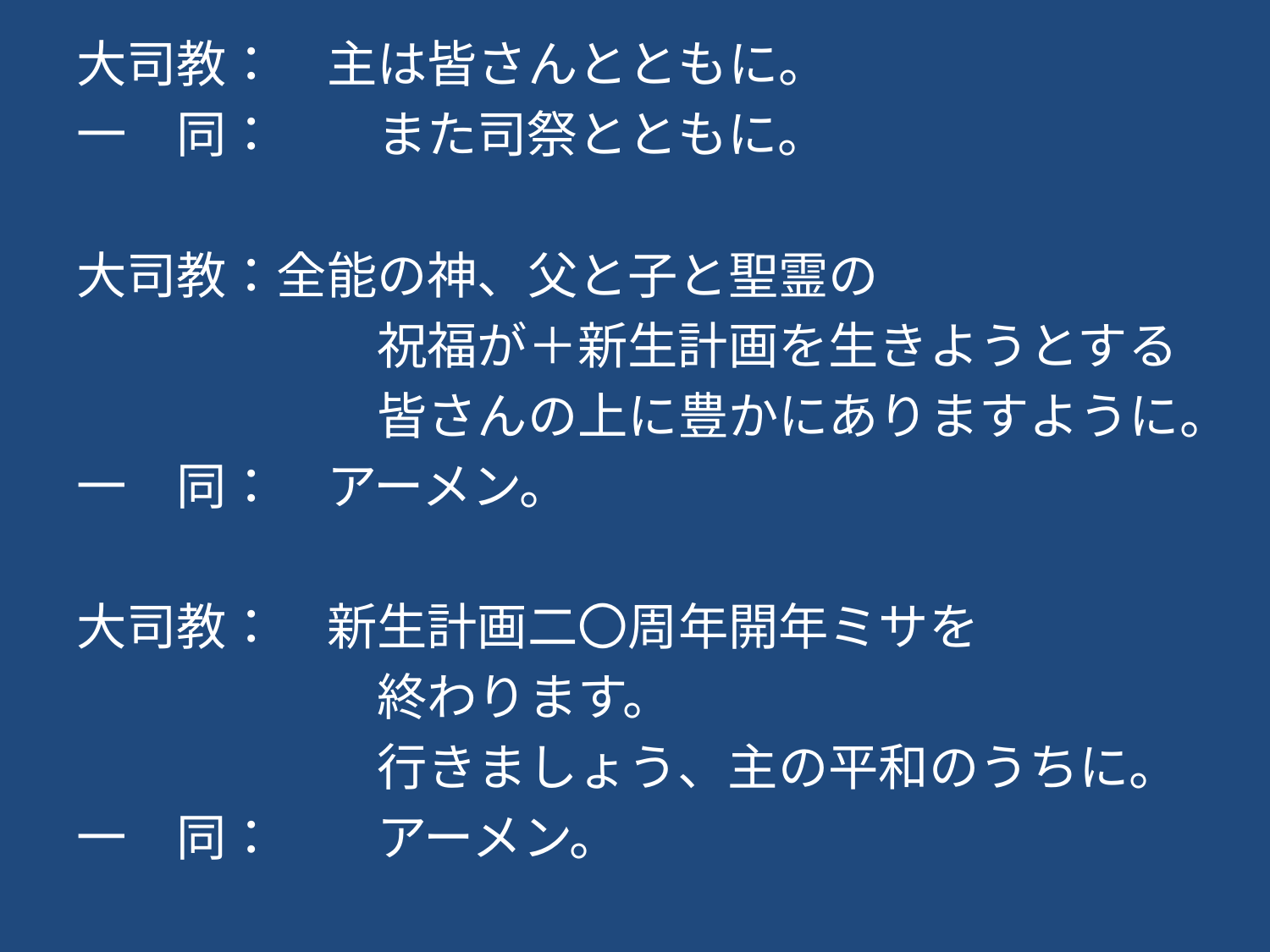

大司教：　主は皆さんとともに。
一　同：　　また司祭とともに。

大司教：全能の神、父と子と聖霊の
　　　　　　祝福が＋新生計画を生きようとする
　　　　　　皆さんの上に豊かにありますように。
一　同：　アーメン。

大司教：　新生計画二〇周年開年ミサを
　　　　　　終わります。
　　　　　　行きましょう、主の平和のうちに。
一　同：　　アーメン。

#